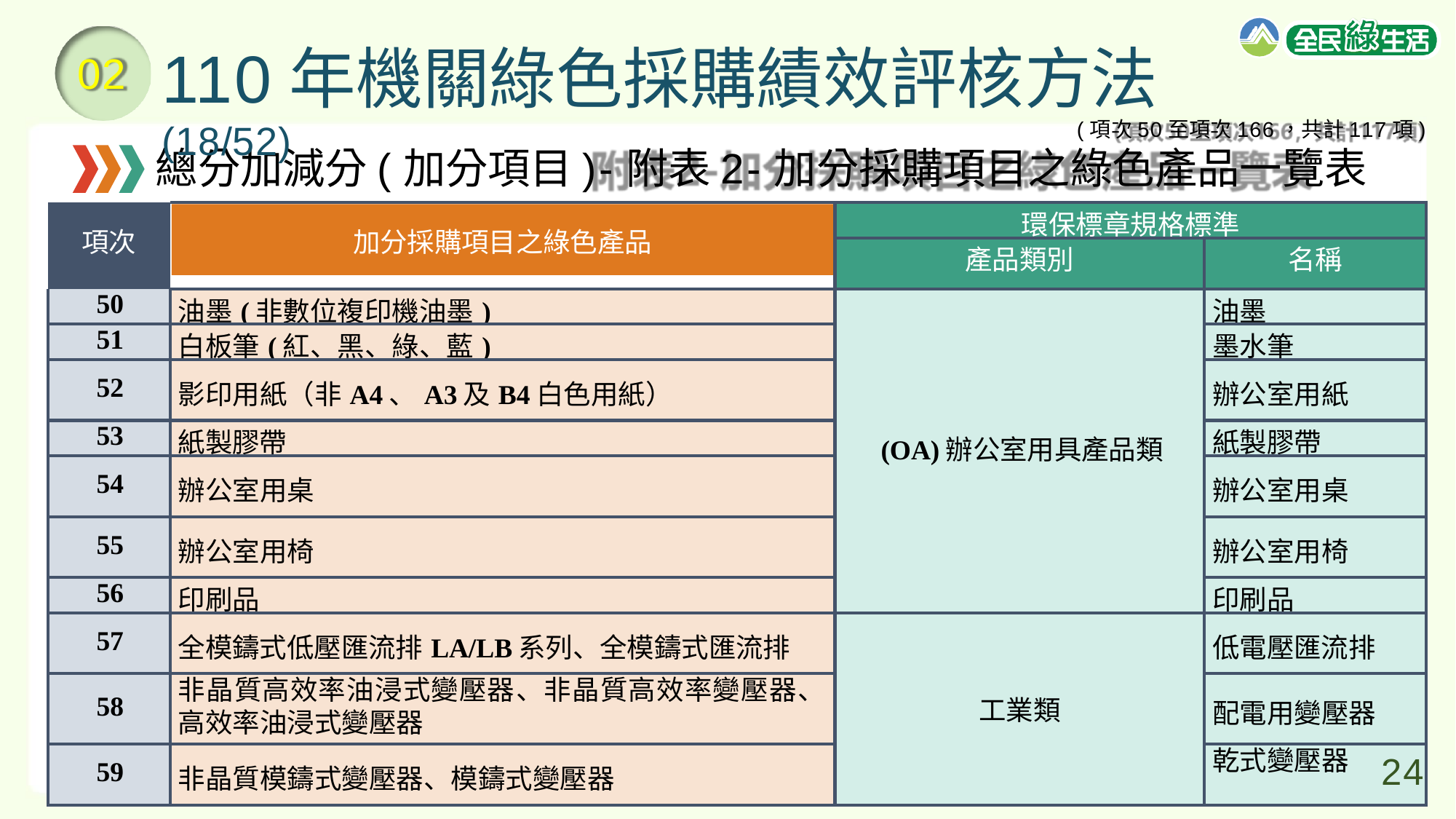

# 110年機關綠色採購績效評核方法(18/52)
02

(項次50至項次166，共計117項)
總分加減分(加分項目)-附表2-加分採購項目之綠色產品一覽表

| 項次 | 加分採購項目之綠色產品 | 環保標章規格標準 |  |
| --- | --- | --- | --- |
|  |  | 產品類別 | 名稱 |
| 50 | 油墨(非數位複印機油墨) | (OA)辦公室用具產品類 | 油墨 |
| 51 | 白板筆(紅、黑、綠、藍) |  | 墨水筆 |
| 52 | 影印用紙（非A4、A3及B4白色用紙） |  | 辦公室用紙 |
| 53 | 紙製膠帶 |  | 紙製膠帶 |
| 54 | 辦公室用桌 |  | 辦公室用桌 |
| 55 | 辦公室用椅 |  | 辦公室用椅 |
| 56 | 印刷品 |  | 印刷品 |
| 57 | 全模鑄式低壓匯流排LA/LB系列、全模鑄式匯流排 | 工業類 | 低電壓匯流排 |
| 58 | 非晶質高效率油浸式變壓器、非晶質高效率變壓器、 高效率油浸式變壓器 |  | 配電用變壓器 |
| 59 | 非晶質模鑄式變壓器、模鑄式變壓器 |  | 乾式變壓器 24 |